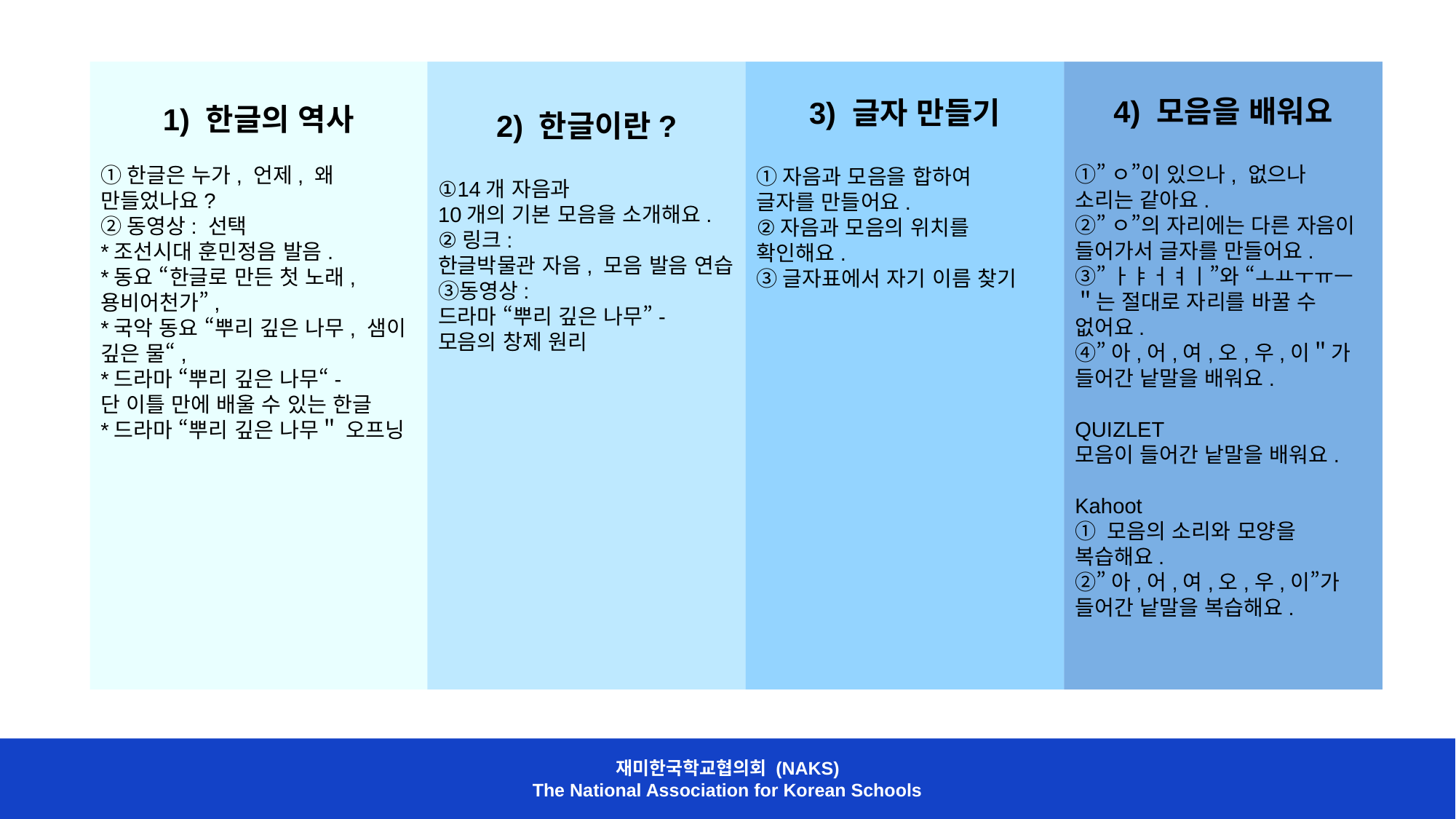

1) 한글의 역사

①한글은 누가, 언제, 왜  만들었나요?
②동영상: 선택
*조선시대 훈민정음 발음.
*동요 “한글로 만든 첫 노래, 용비어천가”,
*국악 동요 “뿌리 깊은 나무, 샘이 깊은 물“,
*드라마 “뿌리 깊은 나무“-
단 이틀 만에 배울 수 있는 한글
*드라마 “뿌리 깊은 나무＂ 오프닝

2) 한글이란?
①14개 자음과
10개의 기본 모음을 소개해요.
②링크:
한글박물관 자음, 모음 발음 연습
③동영상:
드라마 “뿌리 깊은 나무”-
모음의 창제 원리

3) 글자 만들기
①자음과 모음을 합하여
글자를 만들어요.
②자음과 모음의 위치를 확인해요.
③글자표에서 자기 이름 찾기

4) 모음을 배워요
①”ㅇ”이 있으나, 없으나 소리는 같아요.
②”ㅇ”의 자리에는 다른 자음이 들어가서 글자를 만들어요.
③”ㅏㅑㅓㅕㅣ”와 “ㅗㅛㅜㅠㅡ＂는 절대로 자리를 바꿀 수 없어요.
④”아,어,여,오,우,이＂가 들어간 낱말을 배워요.

QUIZLET
모음이 들어간 낱말을 배워요.

Kahoot
① 모음의 소리와 모양을 복습해요.
②”아,어,여,오,우,이”가 들어간 낱말을 복습해요.

재미한국학교협의회 (NAKS)
The National Association for Korean Schools